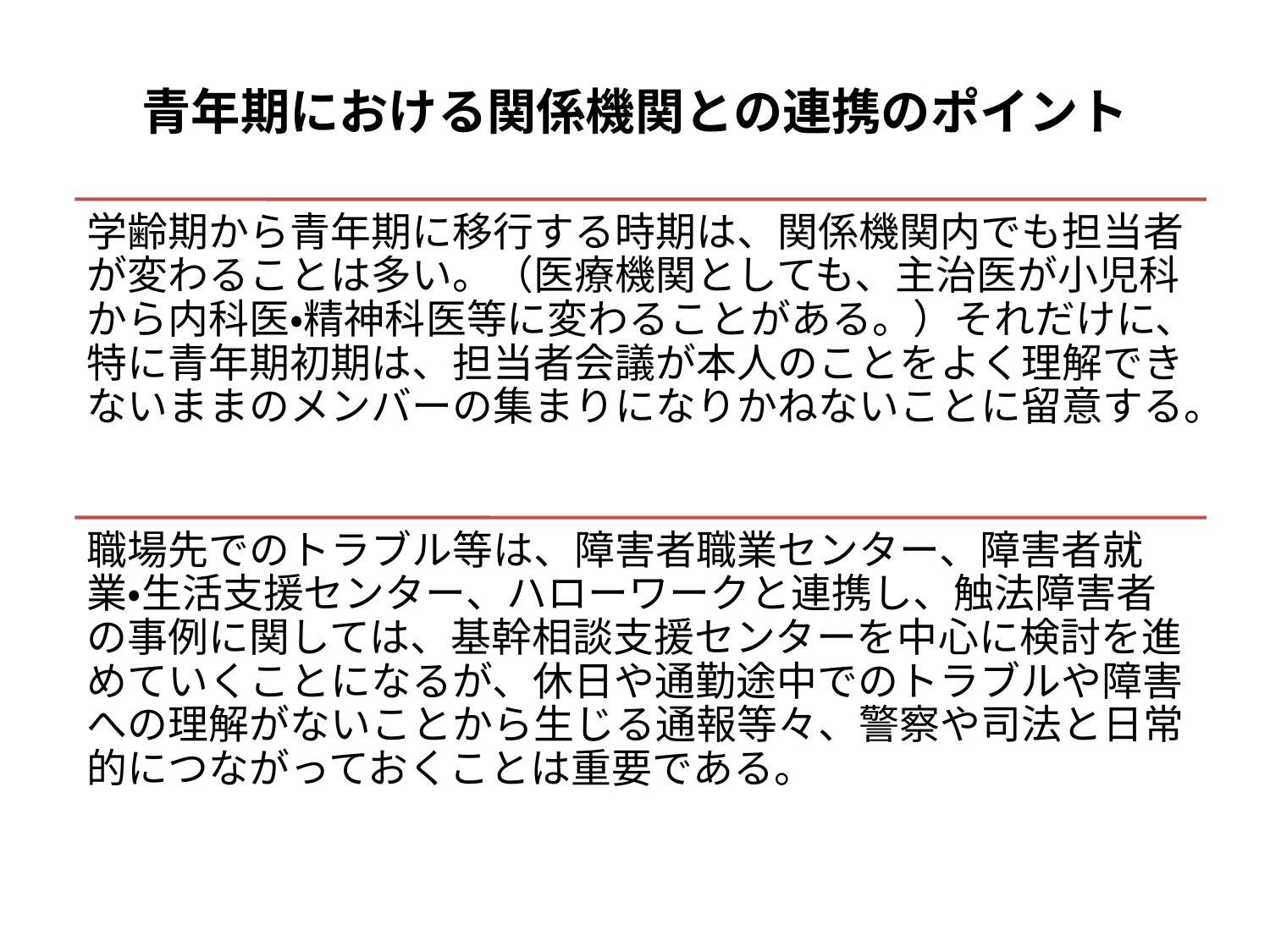

# 青年期における関係機関との連携のポイント
学齢期から青年期に移行する時期は、関係機関内でも担当者が変わることは多い。（医療機関としても、主治医が小児科から内科医・精神科医等に変わることがある。）それだけに、特に青年期初期は、担当者会議が本人のことをよく理解できないままのメンバーの集まりになりかねないことに留意する。
職場先でのトラブル等は、障害者職業センター、障害者就業・生活支援センター、ハローワークと連携し、触法障害者の事例に関しては、基幹相談支援センターを中心に検討を進めていくことになるが、休日や通勤途中でのトラブルや障害への理解がないことから生じる通報等々、警察や司法と日常的につながっておくことは重要である。